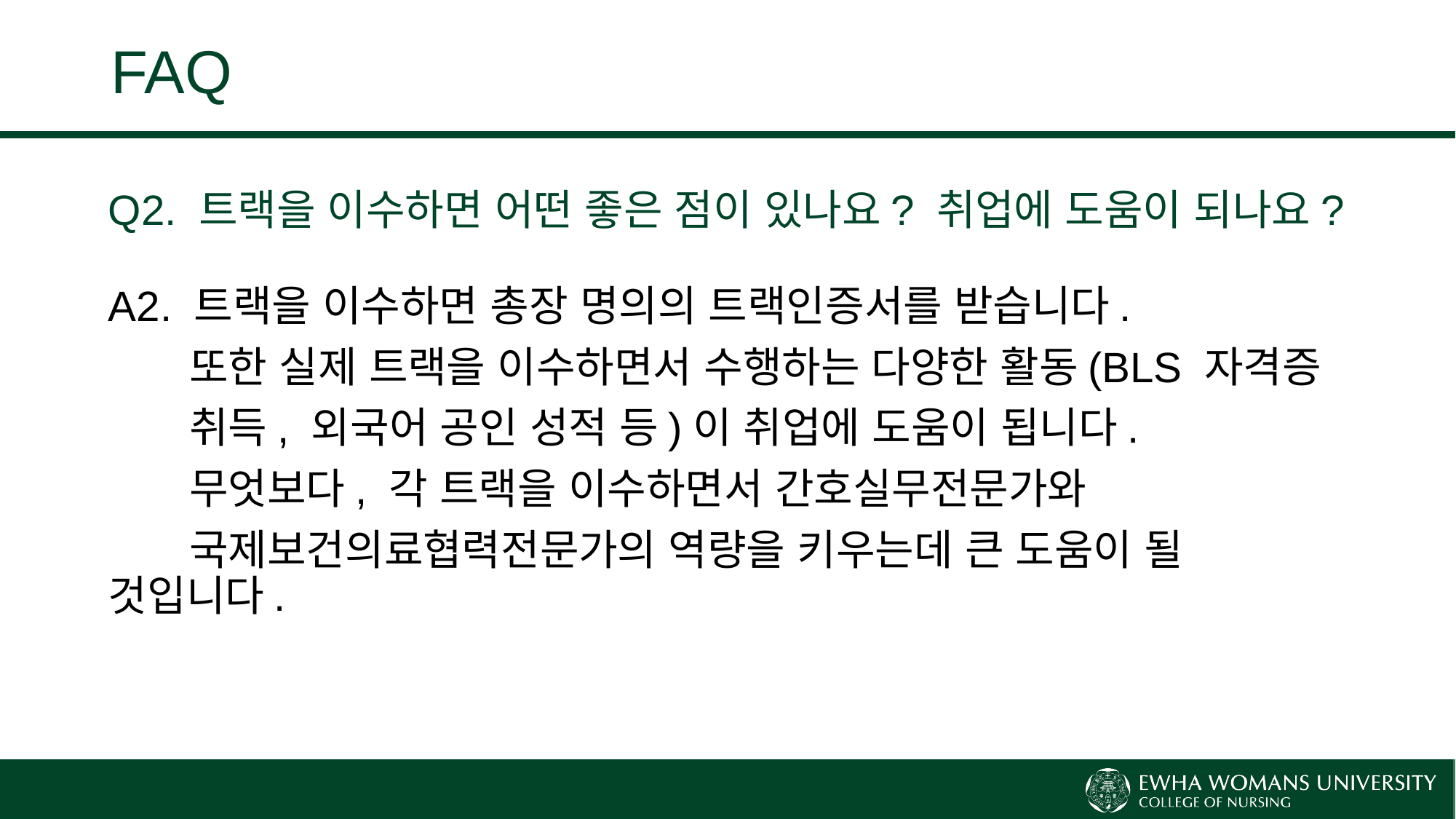

# FAQ
Q2. 트랙을 이수하면 어떤 좋은 점이 있나요? 취업에 도움이 되나요?

A2. 트랙을 이수하면 총장 명의의 트랙인증서를 받습니다.
      또한 실제 트랙을 이수하면서 수행하는 다양한 활동(BLS 자격증
      취득, 외국어 공인 성적 등)이 취업에 도움이 됩니다.
      무엇보다, 각 트랙을 이수하면서 간호실무전문가와
      국제보건의료협력전문가의 역량을 키우는데 큰 도움이 될 것입니다.